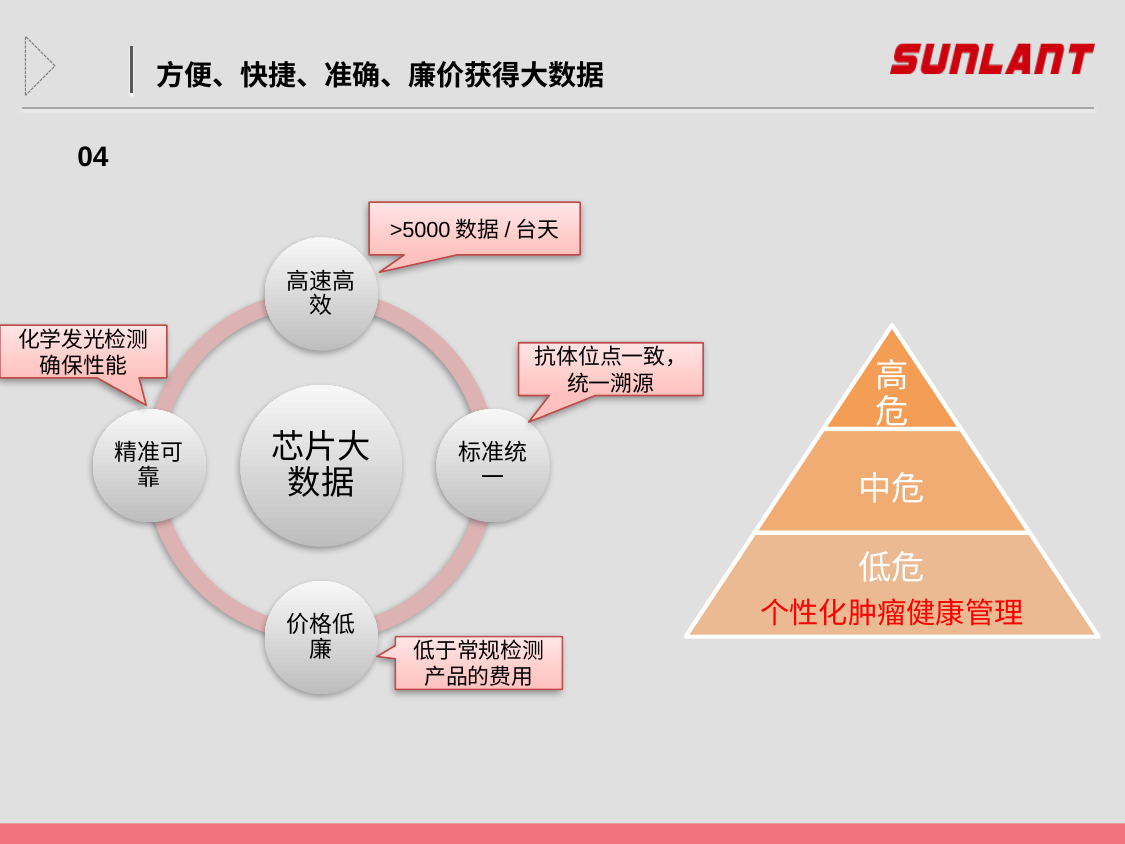

方便、快捷、准确、廉价获得大数据
04
>5000数据/台天
芯片大数据
高速高效
标准统一
价格低廉
精准可靠
高危
中危
低危
个性化肿瘤健康管理
化学发光检测确保性能
抗体位点一致，统一溯源
低于常规检测产品的费用